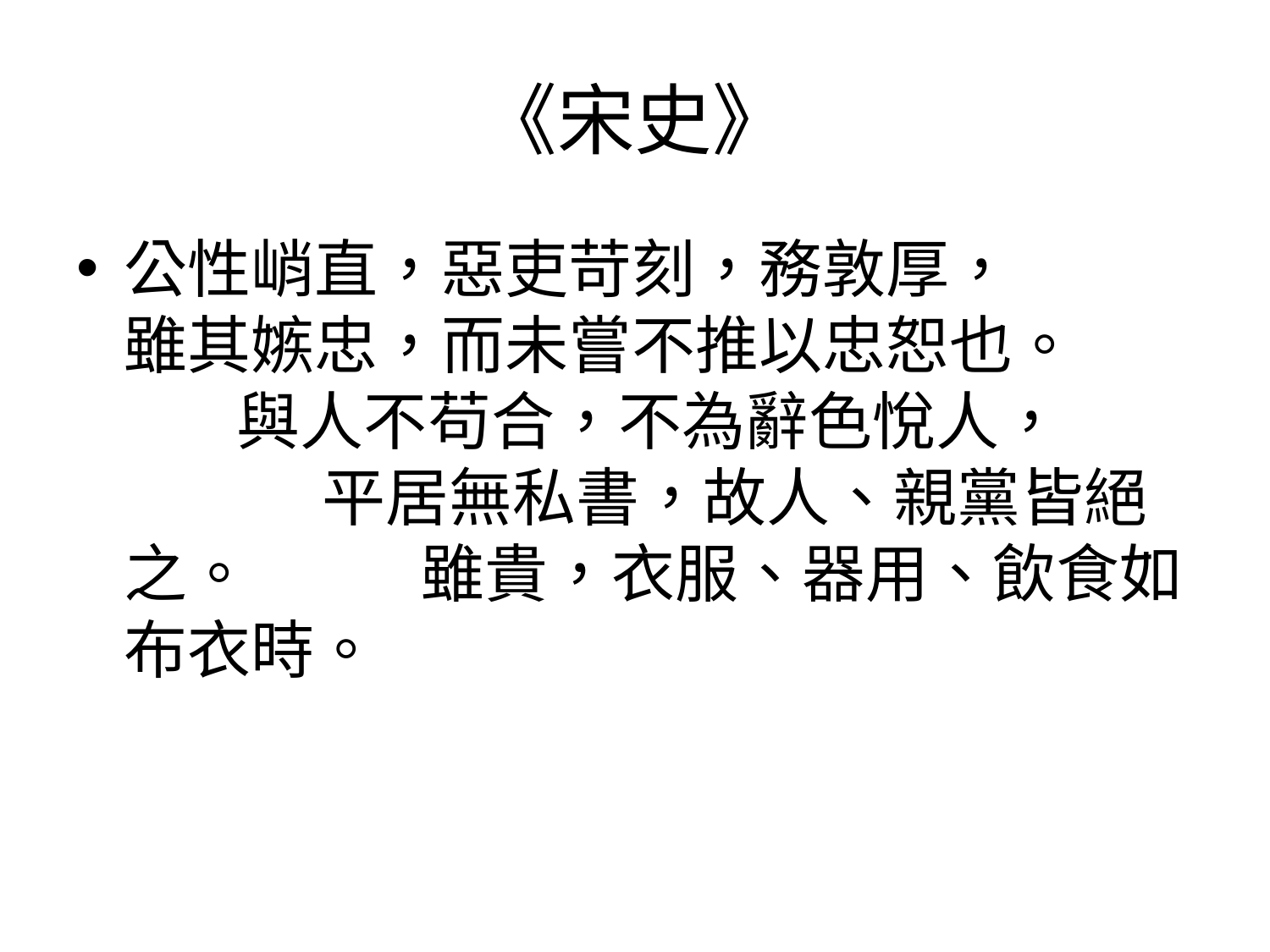

# 《宋史》
公性峭直，惡吏苛刻，務敦厚，             雖其嫉忠，而未嘗不推以忠恕也。                 與人不苟合，不為辭色悅人，                        平居無私書，故人、親黨皆絕之。            雖貴，衣服、器用、飲食如布衣時。